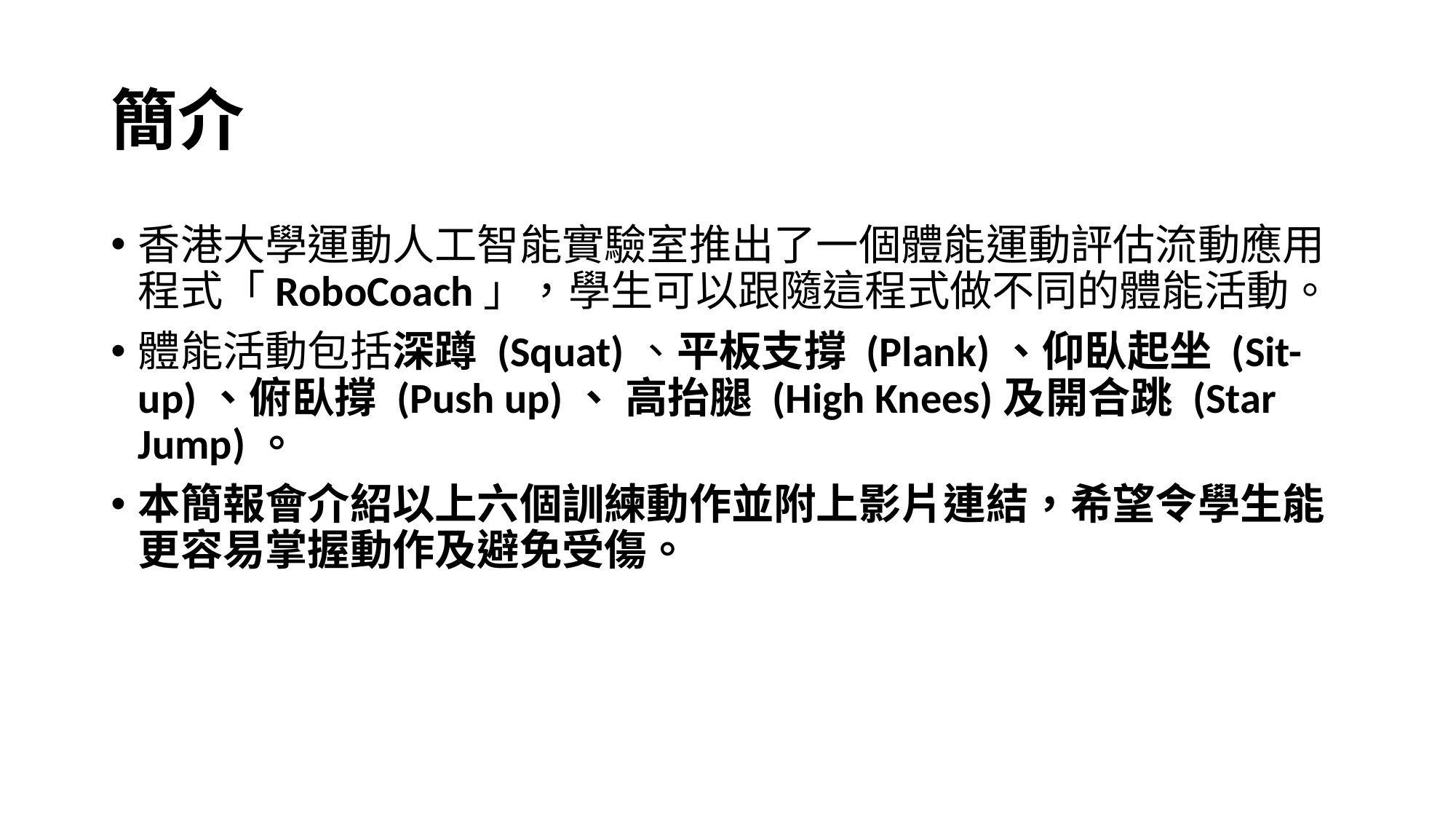

# 簡介
香港大學運動人工智能實驗室推出了一個體能運動評估流動應用程式「RoboCoach」，學生可以跟隨這程式做不同的體能活動。
體能活動包括深蹲 (Squat)、平板支撐 (Plank)、仰臥起坐 (Sit-up)、俯臥撐 (Push up)、 高抬腿 (High Knees)及開合跳 (Star Jump)。
本簡報會介紹以上六個訓練動作並附上影片連結，希望令學生能更容易掌握動作及避免受傷。